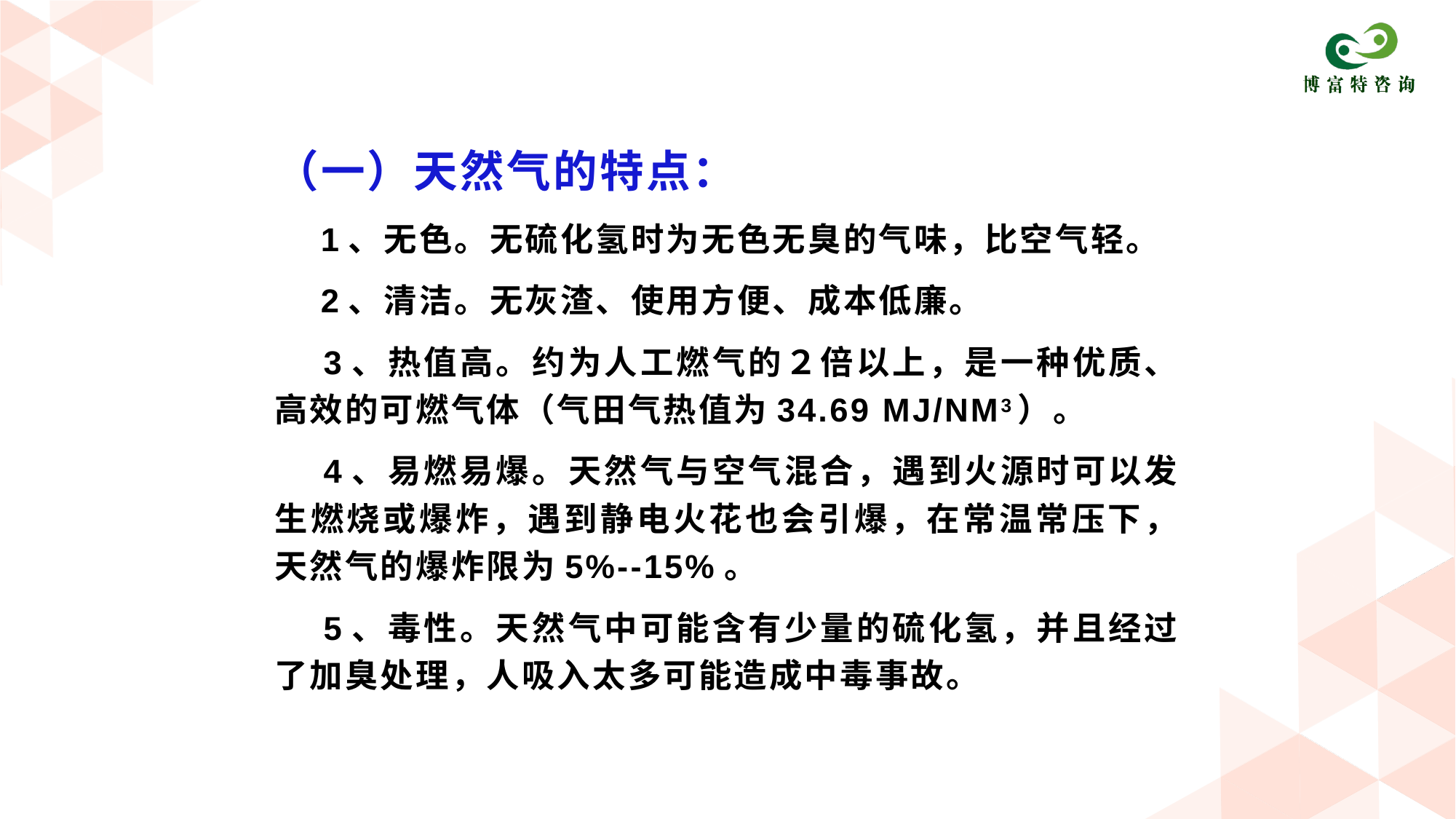

（一）天然气的特点：
    1、无色。无硫化氢时为无色无臭的气味，比空气轻。
    2、清洁。无灰渣、使用方便、成本低廉。
    3、热值高。约为人工燃气的２倍以上，是一种优质、高效的可燃气体（气田气热值为34.69 MJ/NM3）。
    4、易燃易爆。天然气与空气混合，遇到火源时可以发生燃烧或爆炸，遇到静电火花也会引爆，在常温常压下，天然气的爆炸限为5%--15%。
    5、毒性。天然气中可能含有少量的硫化氢，并且经过了加臭处理，人吸入太多可能造成中毒事故。